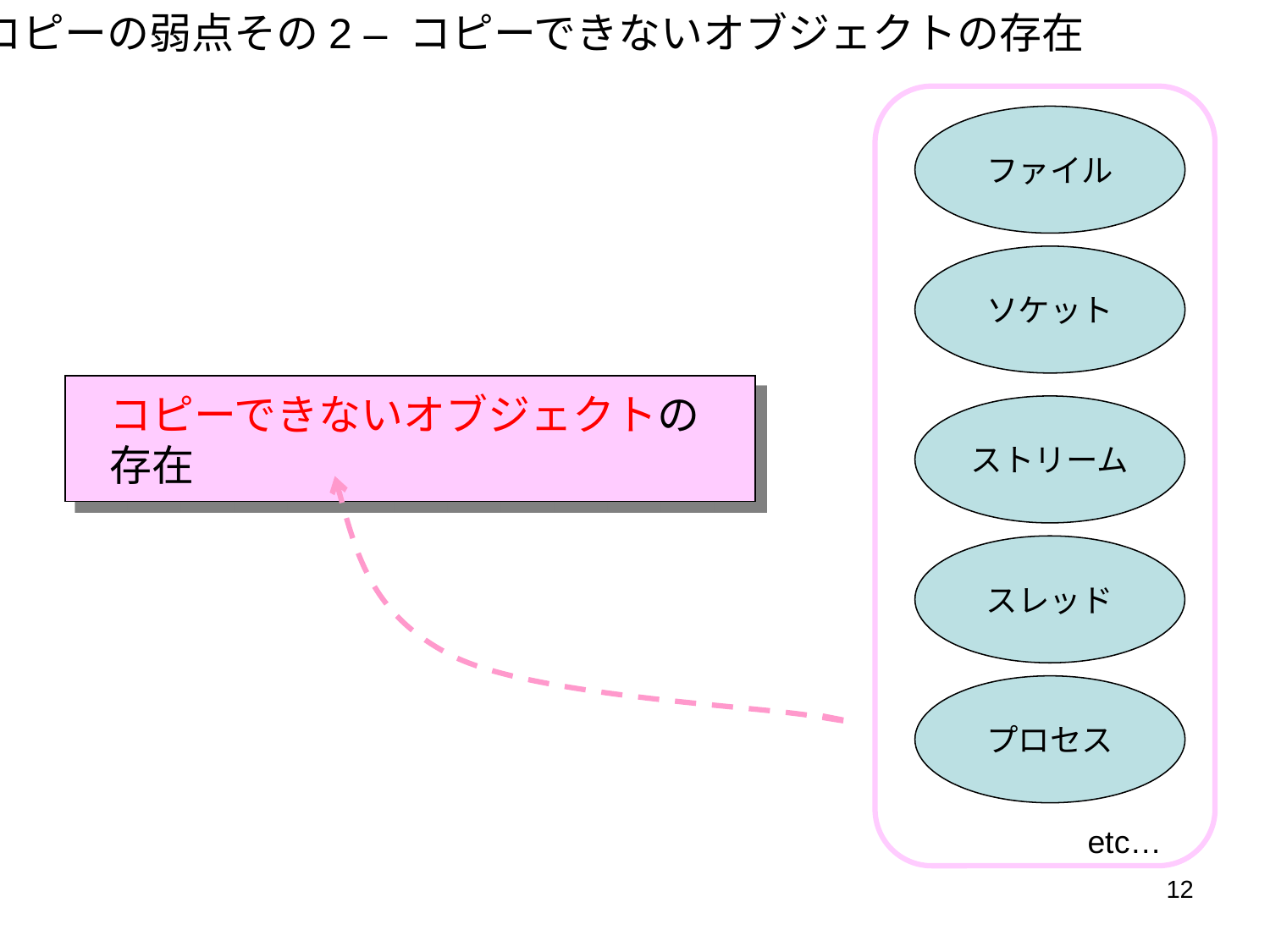

コピーの弱点その2 – コピーできないオブジェクトの存在

ファイル
ソケット
コピーできないオブジェクトの存在
ストリーム

スレッド
プロセス
etc…
12